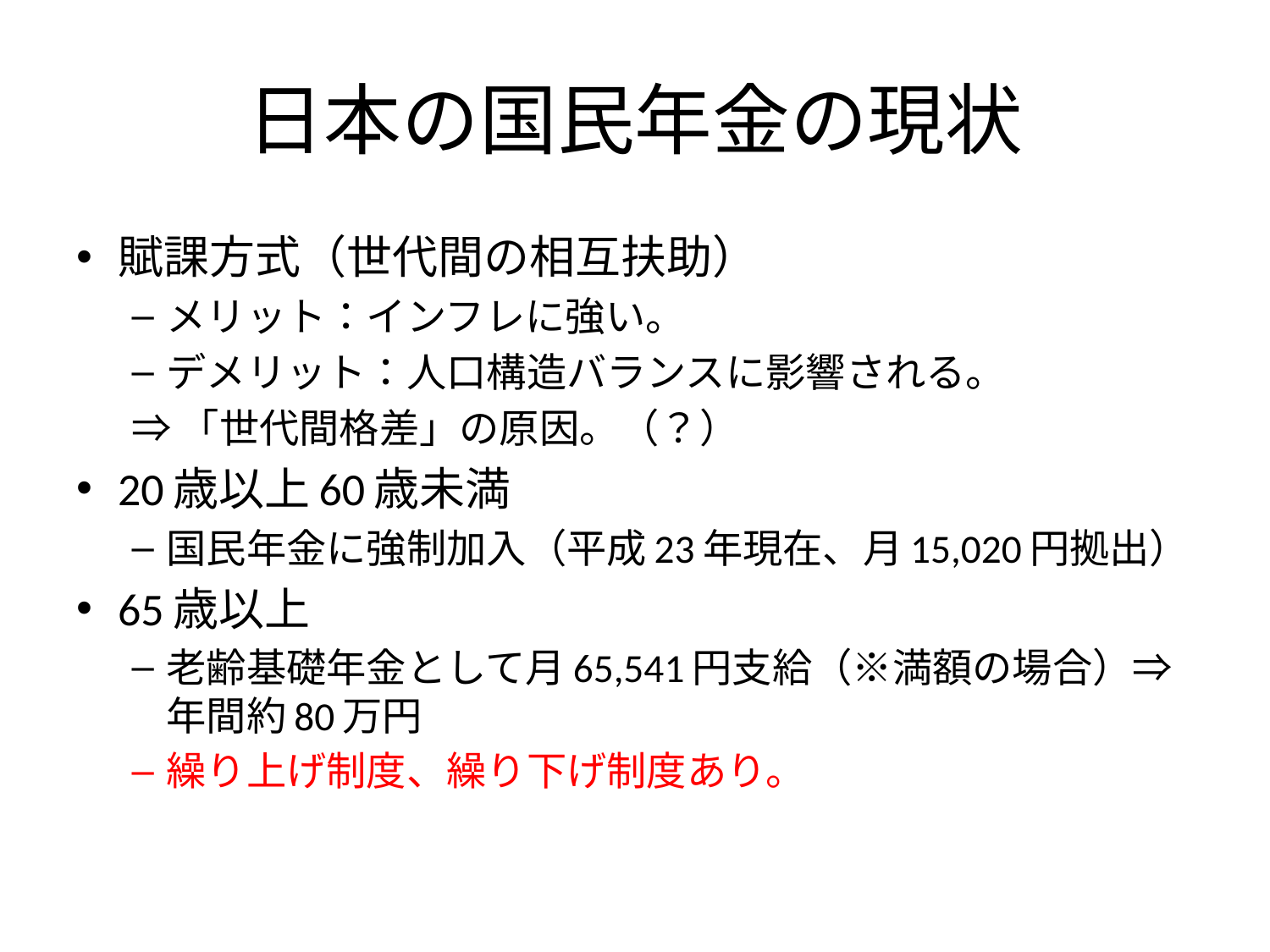

# 日本の国民年金の現状
賦課方式（世代間の相互扶助）
メリット：インフレに強い。
デメリット：人口構造バランスに影響される。
⇒「世代間格差」の原因。（？）
20歳以上60歳未満
国民年金に強制加入（平成23年現在、月15,020円拠出）
65歳以上
老齢基礎年金として月65,541円支給（※満額の場合）⇒年間約80万円
繰り上げ制度、繰り下げ制度あり。